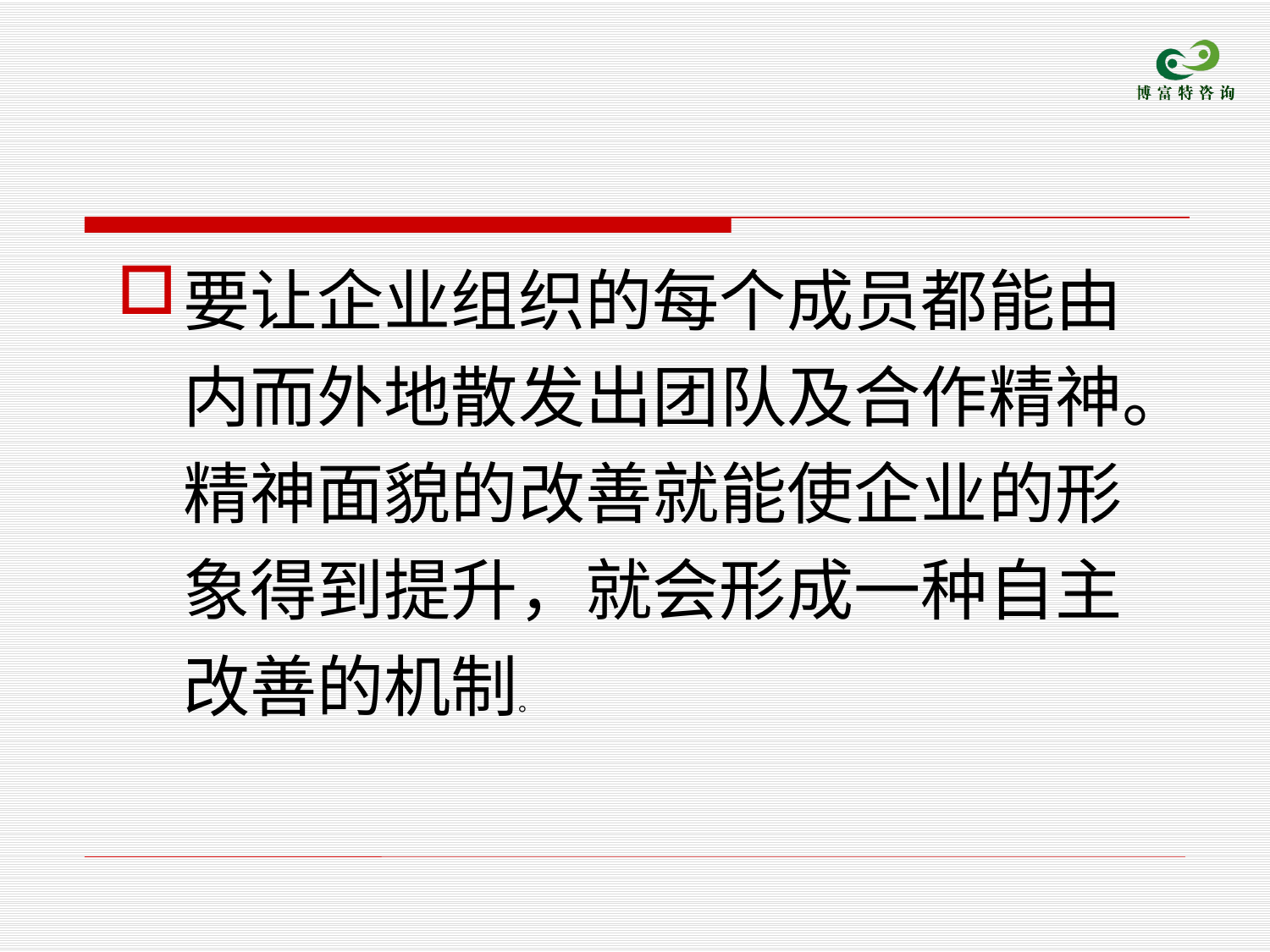

要让企业组织的每个成员都能由内而外地散发出团队及合作精神。精神面貌的改善就能使企业的形象得到提升，就会形成一种自主改善的机制。

49